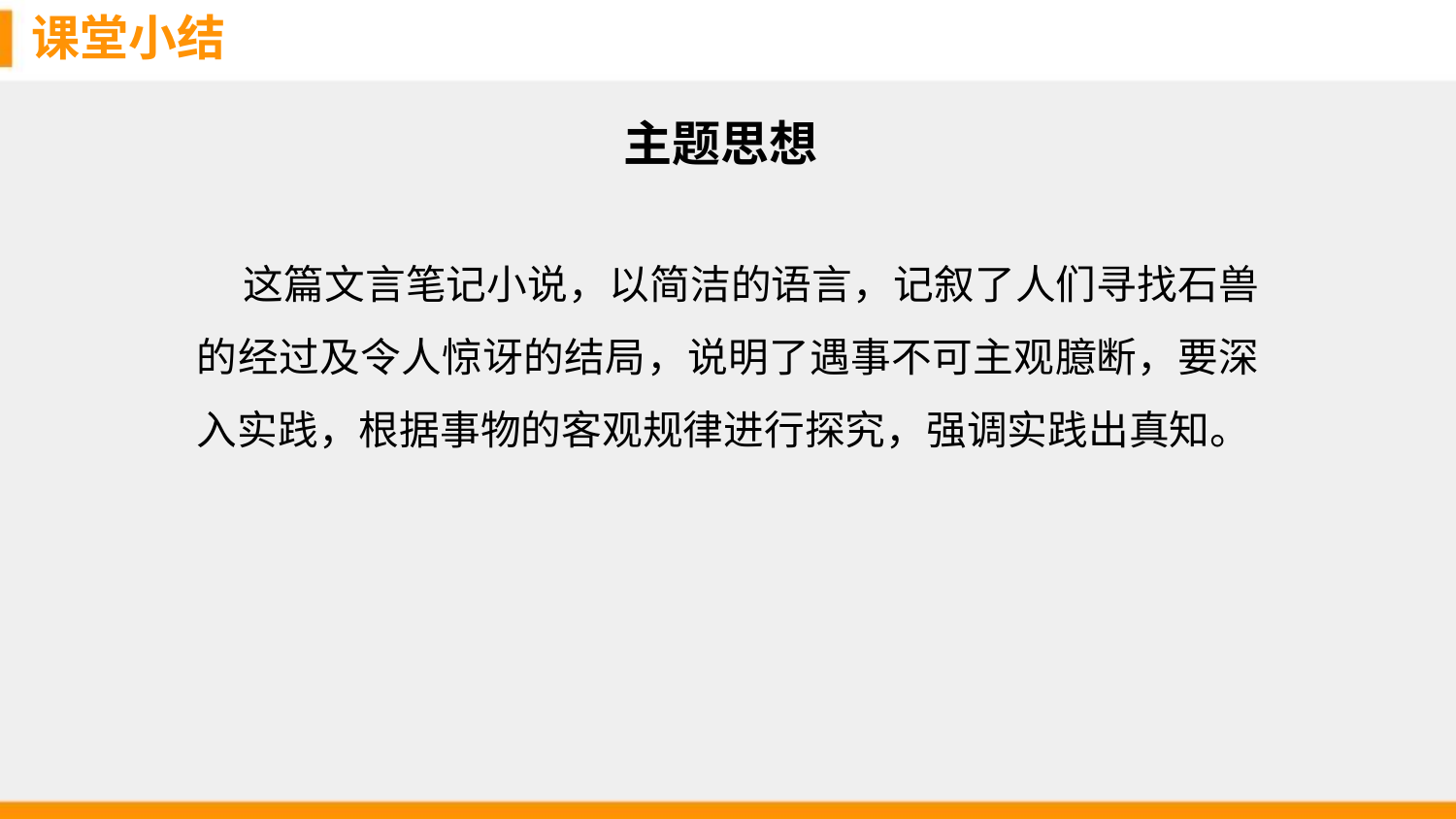

课堂小结
主题思想
    这篇文言笔记小说，以简洁的语言，记叙了人们寻找石兽的经过及令人惊讶的结局，说明了遇事不可主观臆断，要深入实践，根据事物的客观规律进行探究，强调实践出真知。